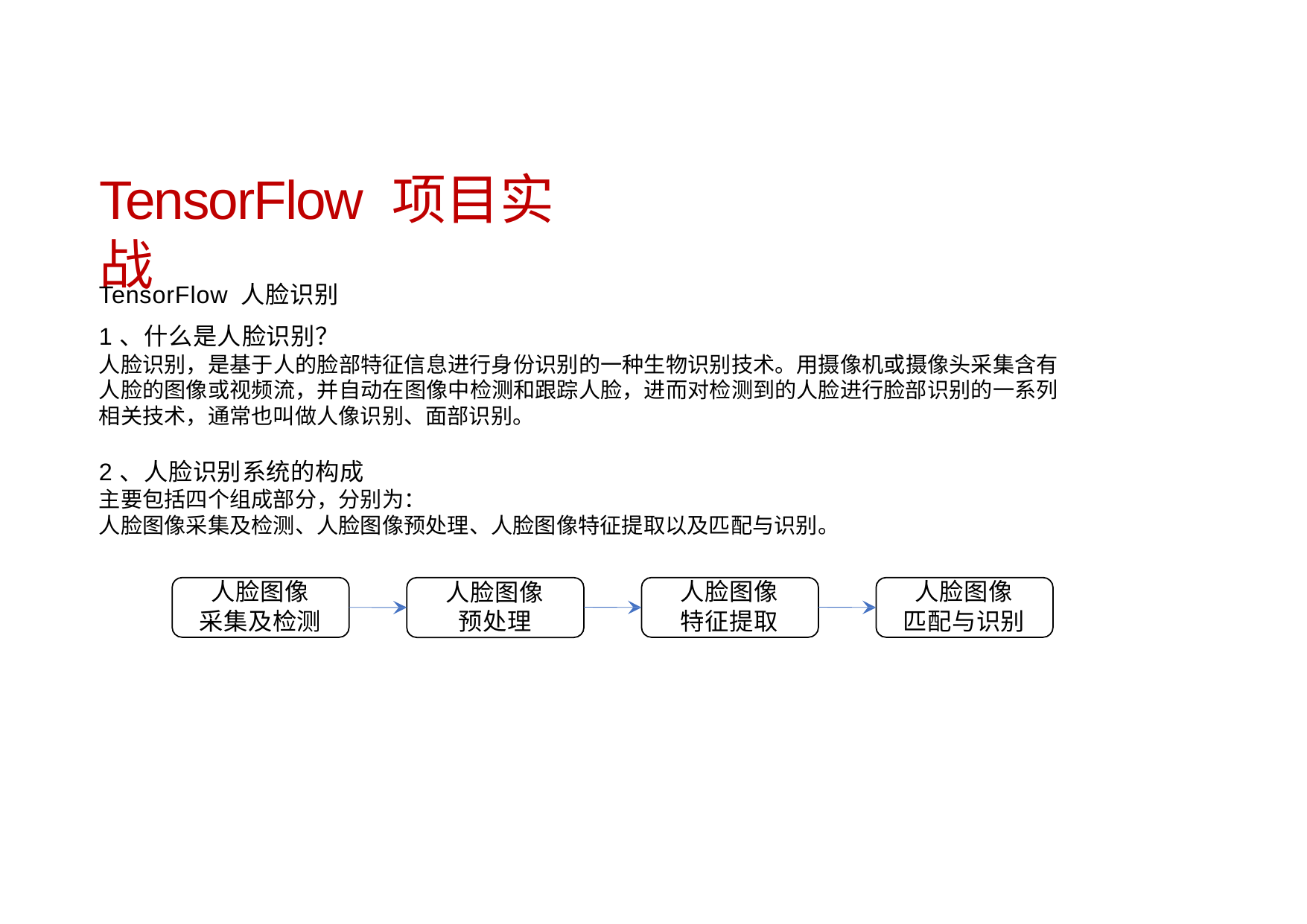

# TensorFlow 项目实战
TensorFlow 人脸识别
1、什么是人脸识别？
人脸识别，是基于人的脸部特征信息进行身份识别的一种生物识别技术。用摄像机或摄像头采集含有 人脸的图像或视频流，并自动在图像中检测和跟踪人脸，进而对检测到的人脸进行脸部识别的一系列 相关技术，通常也叫做人像识别、面部识别。

2、人脸识别系统的构成
主要包括四个组成部分，分别为：
人脸图像采集及检测、人脸图像预处理、人脸图像特征提取以及匹配与识别。
人脸图像 采集及检测
人脸图像 特征提取
人脸图像 匹配与识别
人脸图像 预处理